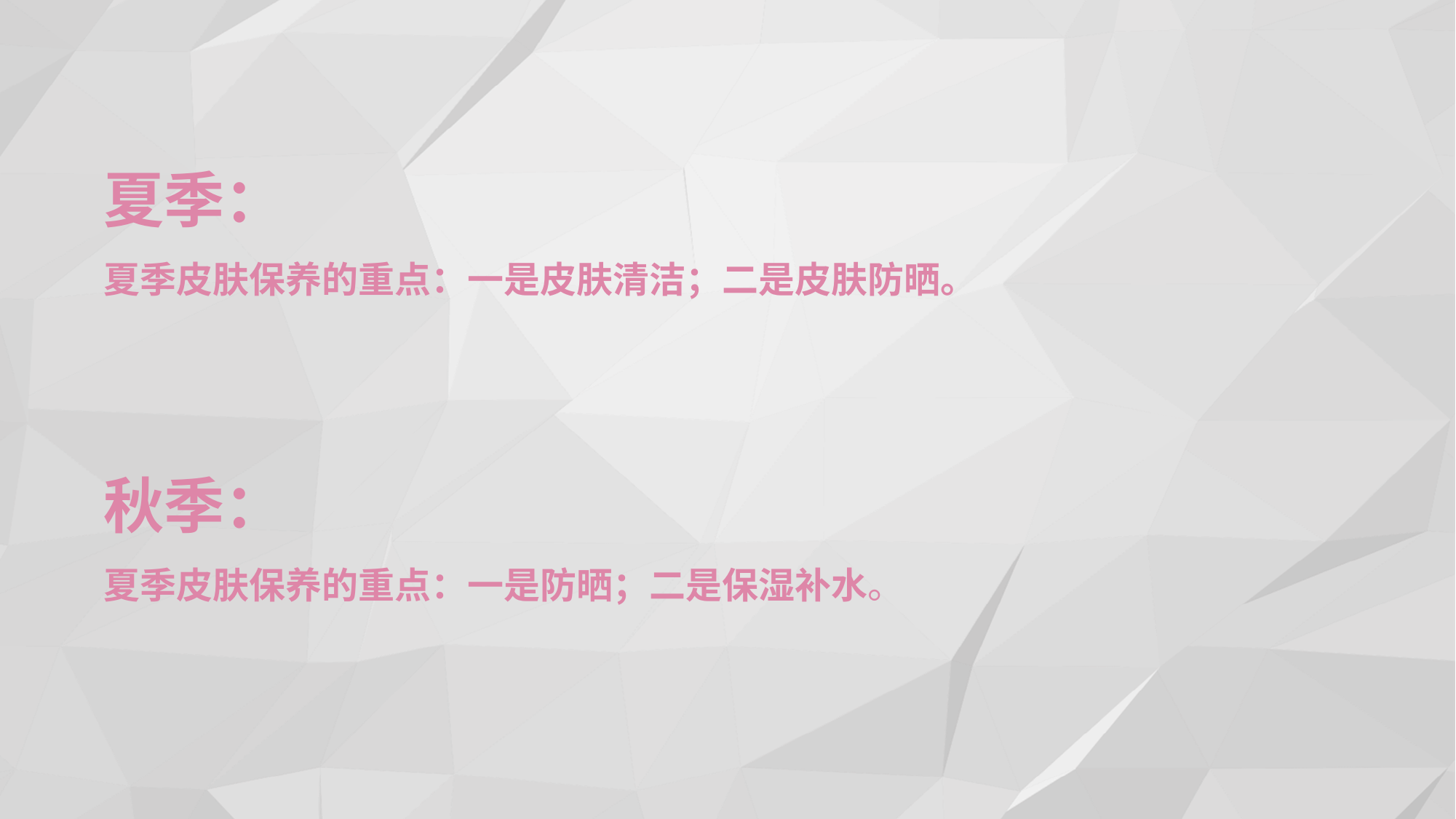

夏季：
夏季皮肤保养的重点：一是皮肤清洁；二是皮肤防晒。

秋季：
夏季皮肤保养的重点：一是防晒；二是保湿补水。